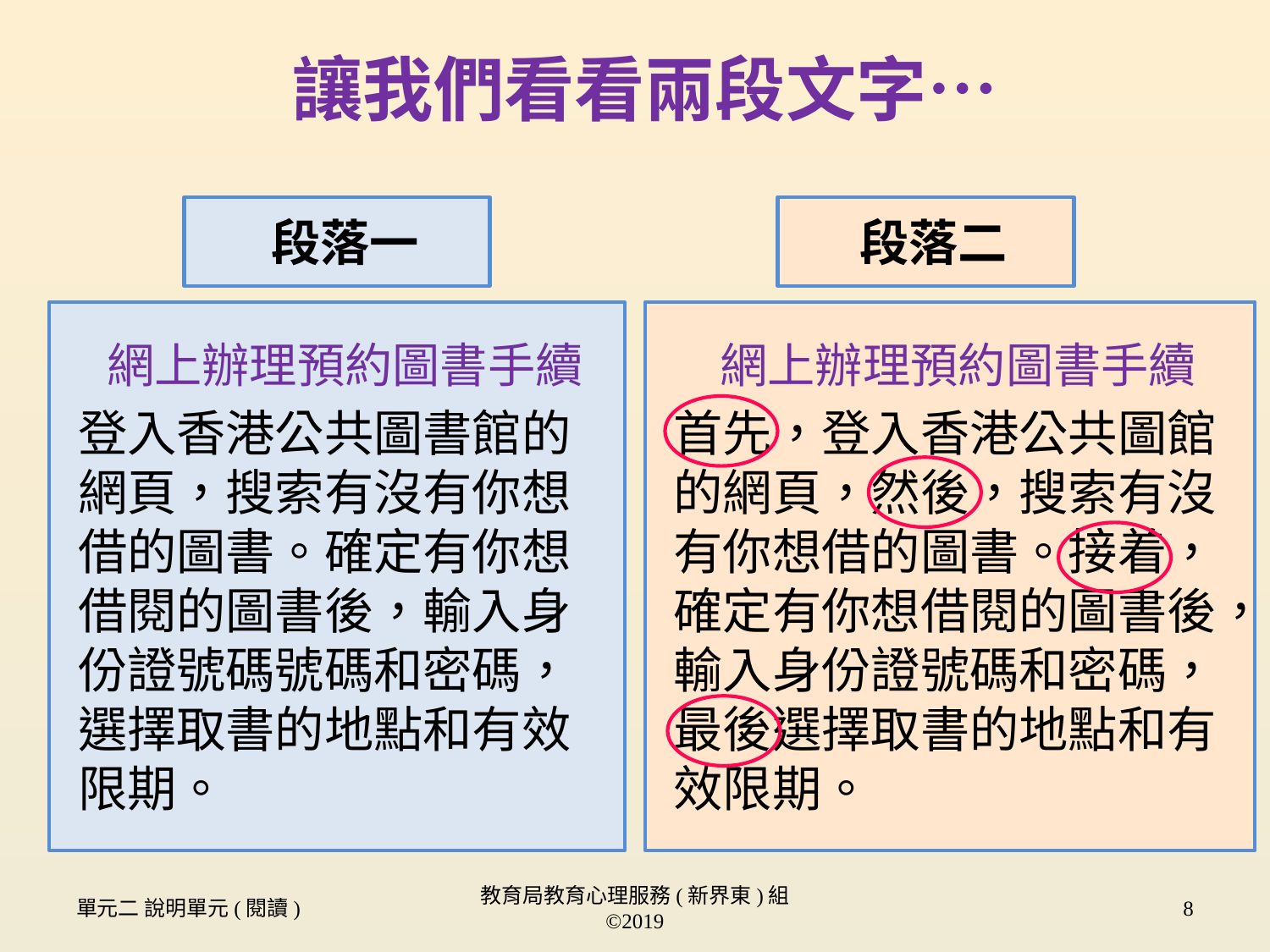

讓我們看看兩段文字…
段落一
段落二
網上辦理預約圖書手續
登入香港公共圖書館的網頁，搜索有沒有你想借的圖書。確定有你想借閱的圖書後，輸入身份證號碼號碼和密碼，選擇取書的地點和有效限期。
網上辦理預約圖書手續
首先，登入香港公共圖館的網頁，然後，搜索有沒有你想借的圖書。接着，確定有你想借閱的圖書後，輸入身份證號碼和密碼，最後選擇取書的地點和有效限期。

單元二 說明單元(閱讀)
教育局教育心理服務(新界東)組 ©2019
8